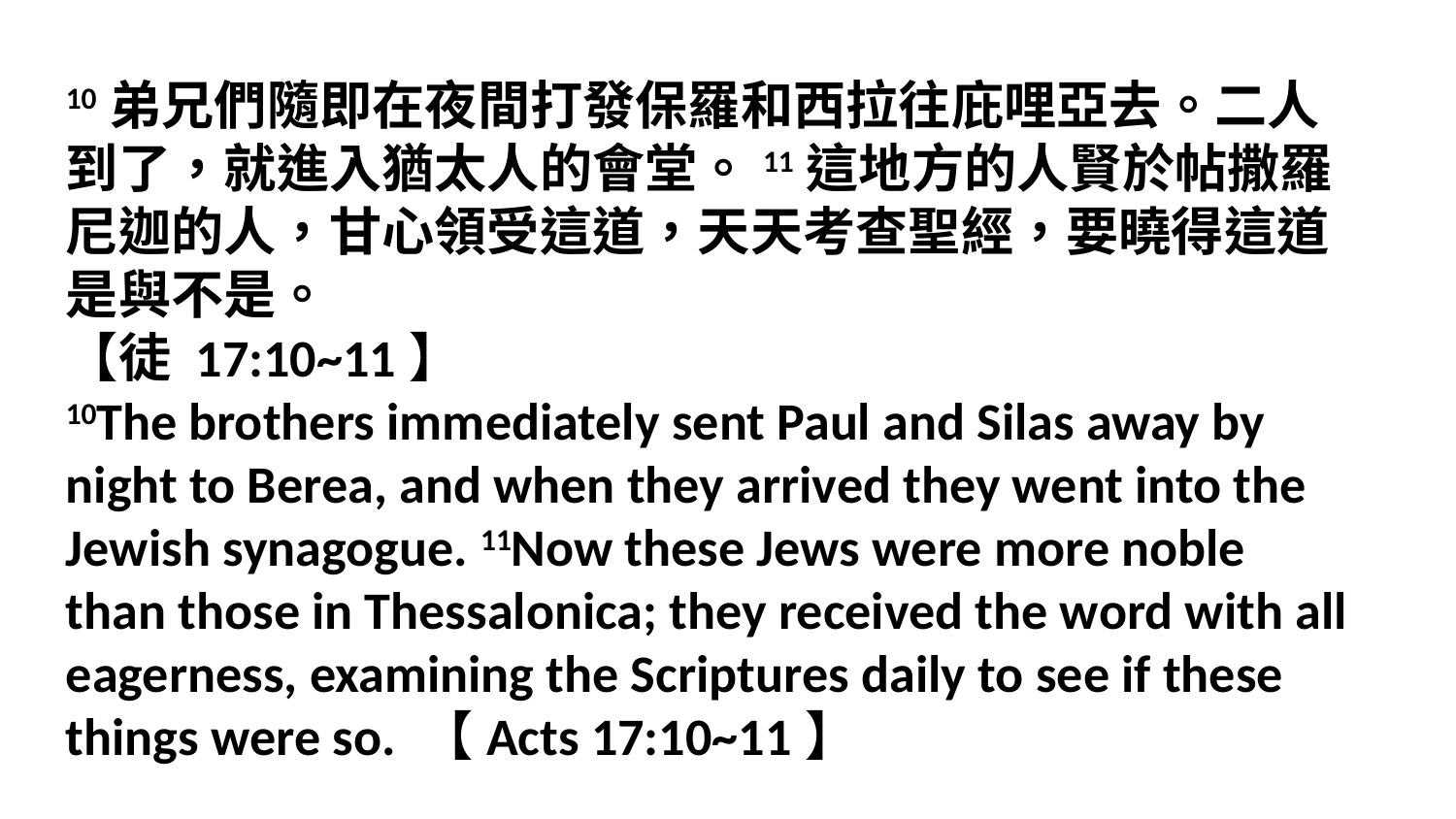

10弟兄們隨即在夜間打發保羅和西拉往庇哩亞去。二人到了，就進入猶太人的會堂。11這地方的人賢於帖撒羅尼迦的人，甘心領受這道，天天考查聖經，要曉得這道是與不是。
【徒 17:10~11】
10The brothers immediately sent Paul and Silas away by night to Berea, and when they arrived they went into the Jewish synagogue. 11Now these Jews were more noble than those in Thessalonica; they received the word with all eagerness, examining the Scriptures daily to see if these things were so. 【Acts 17:10~11】